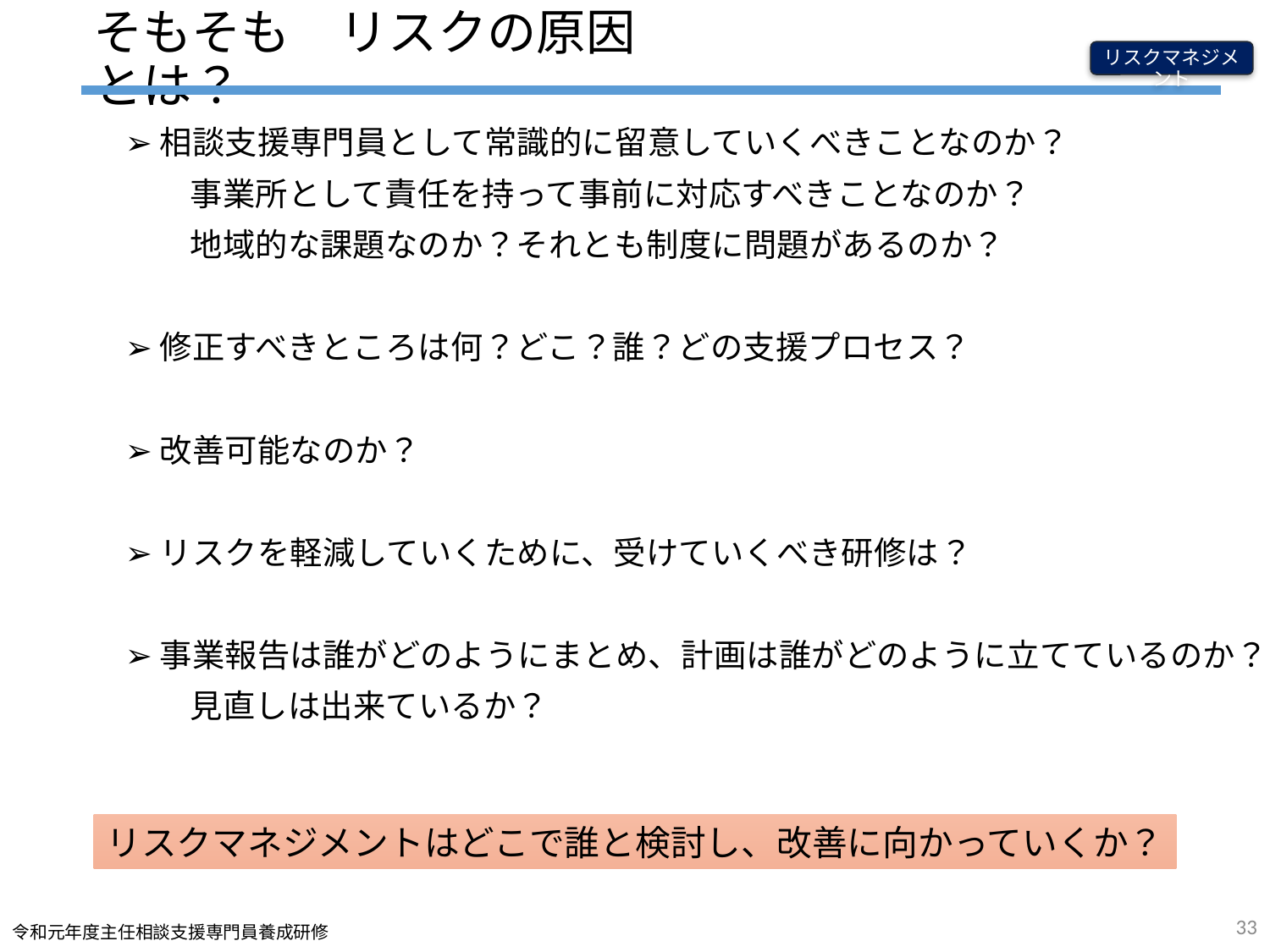

# そもそも　リスクの原因とは？
リスクマネジメント
➢相談支援専門員として常識的に留意していくべきことなのか？
　　事業所として責任を持って事前に対応すべきことなのか？
　　地域的な課題なのか？それとも制度に問題があるのか？

➢修正すべきところは何？どこ？誰？どの支援プロセス？

➢改善可能なのか？

➢リスクを軽減していくために、受けていくべき研修は？

➢事業報告は誰がどのようにまとめ、計画は誰がどのように立てているのか？
　　見直しは出来ているか？
リスクマネジメントはどこで誰と検討し、改善に向かっていくか？
33
令和元年度主任相談支援専門員養成研修